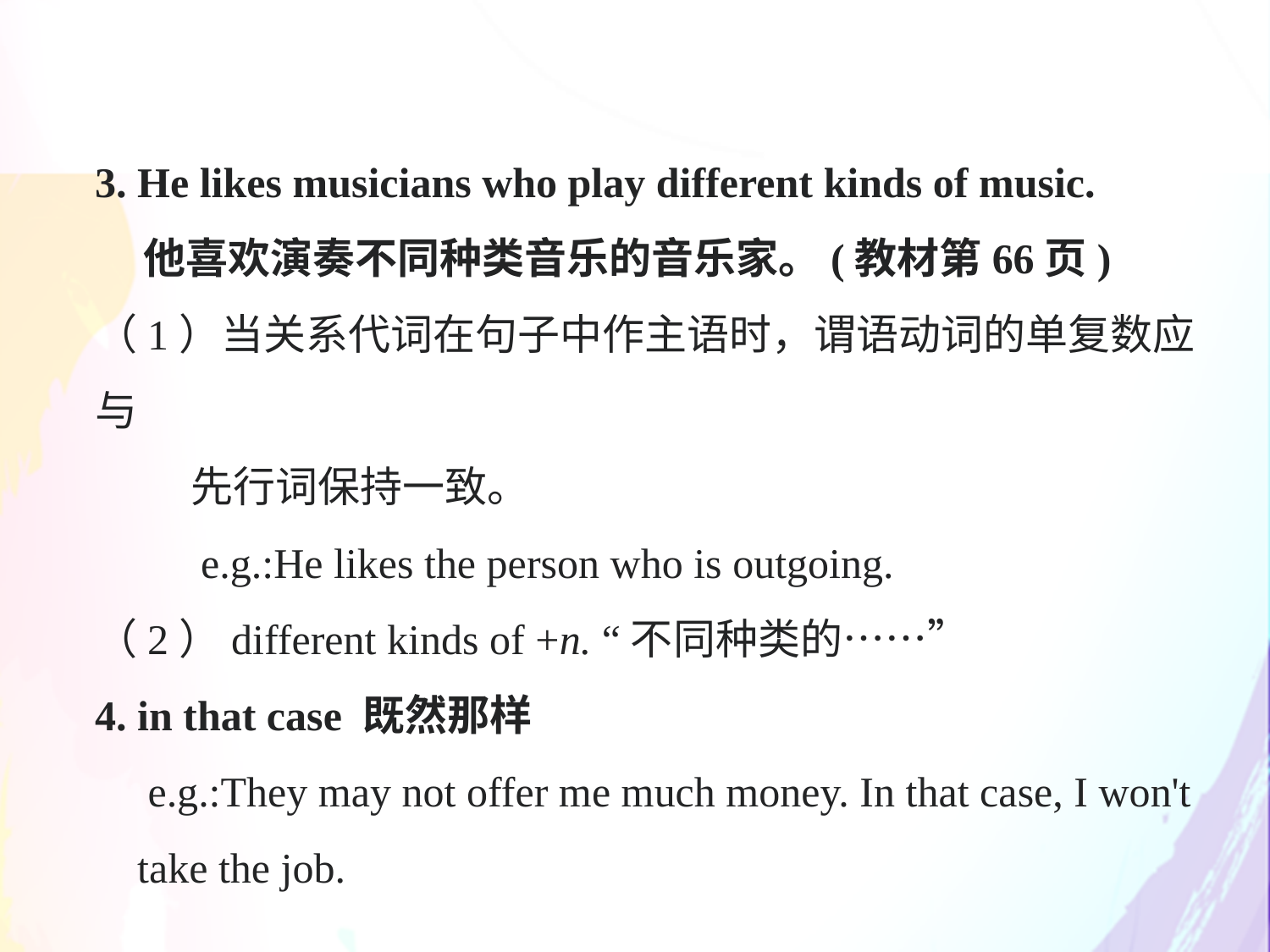

3. He likes musicians who play different kinds of music.
    他喜欢演奏不同种类音乐的音乐家。(教材第66页)
（1）当关系代词在句子中作主语时，谓语动词的单复数应与
         先行词保持一致。
          e.g.:He likes the person who is outgoing.
（2）different kinds of +n. “不同种类的……”
4. in that case 既然那样
     e.g.:They may not offer me much money. In that case, I won't
    take the job.